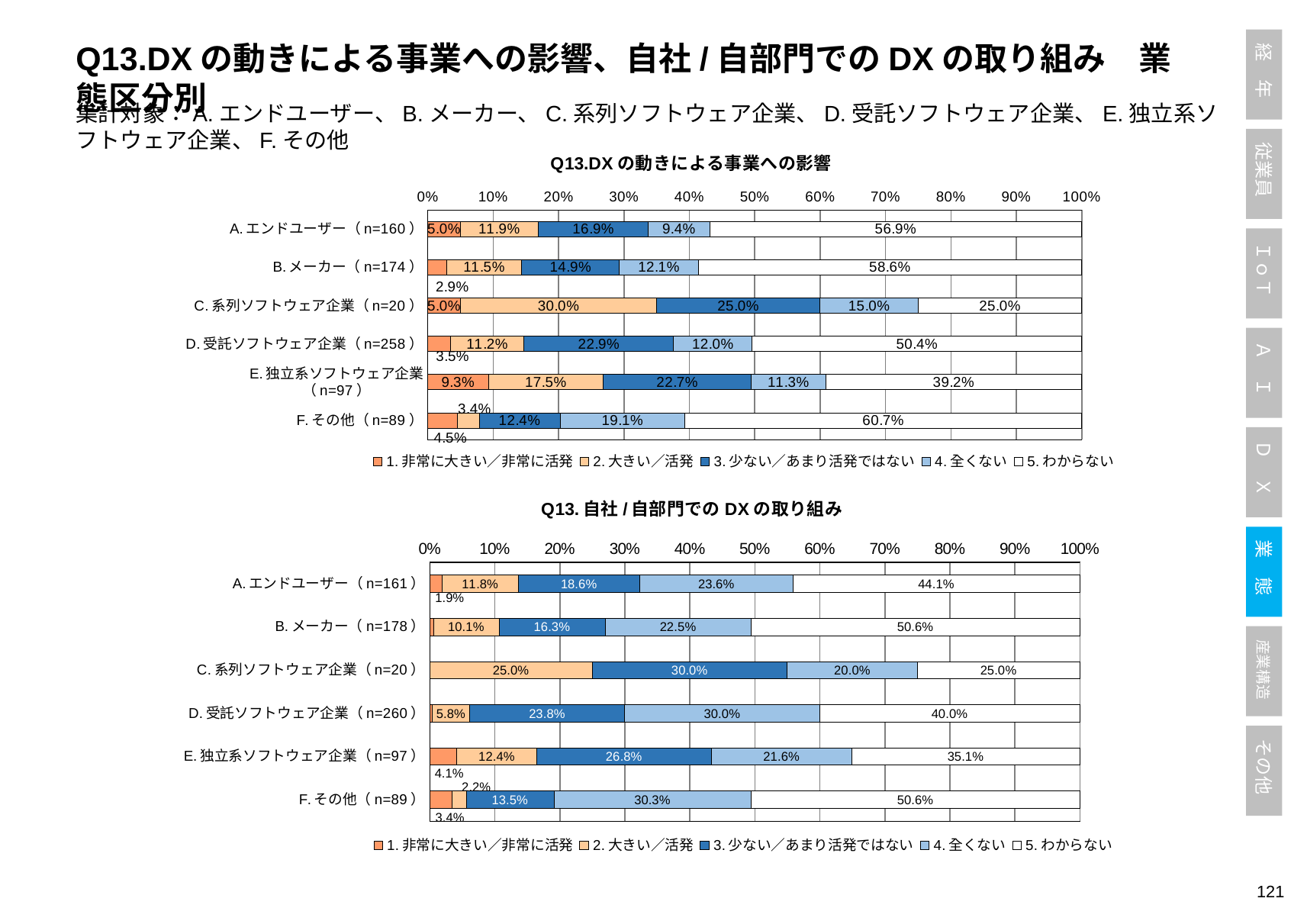

Q13.DXの動きによる事業への影響、自社/自部門でのDXの取り組み　業態区分別
集計対象：A.エンドユーザー、B.メーカー、C.系列ソフトウェア企業、D.受託ソフトウェア企業、E.独立系ソフトウェア企業、F.その他

### Chart: Q13.DXの動きによる事業への影響

| Category | 1.非常に大きい／非常に活発 | 2.大きい／活発 | 3.少ない／あまり活発ではない | 4.全くない | 5.わからない |
|---|---|---|---|---|---|
| A.エンドユーザー（n=160） | 0.05 | 0.11875 | 0.16875 | 0.09375 | 0.56875 |
| B.メーカー（n=174） | 0.028735632183908046 | 0.11494252873563218 | 0.14942528735632185 | 0.1206896551724138 | 0.5862068965517241 |
| C.系列ソフトウェア企業（n=20） | 0.05 | 0.3 | 0.25 | 0.15 | 0.25 |
| D.受託ソフトウェア企業（n=258） | 0.03488372093023256 | 0.1124031007751938 | 0.22868217054263565 | 0.12015503875968993 | 0.5038759689922481 |
| E.独立系ソフトウェア企業（n=97） | 0.09278350515463918 | 0.17525773195876287 | 0.2268041237113402 | 0.1134020618556701 | 0.3917525773195876 |
| F.その他（n=89） | 0.0449438202247191 | 0.033707865168539325 | 0.12359550561797752 | 0.19101123595505617 | 0.6067415730337079 |

### Chart: Q13.自社/自部門でのDXの取り組み

| Category | 1.非常に大きい／非常に活発 | 2.大きい／活発 | 3.少ない／あまり活発ではない | 4.全くない | 5.わからない |
|---|---|---|---|---|---|
| A.エンドユーザー（n=161） | 0.018633540372670808 | 0.11801242236024845 | 0.18633540372670807 | 0.2360248447204969 | 0.4409937888198758 |
| B.メーカー（n=178） | 0.0056179775280898875 | 0.10112359550561797 | 0.16292134831460675 | 0.2247191011235955 | 0.5056179775280899 |
| C.系列ソフトウェア企業（n=20） | 0.0 | 0.25 | 0.3 | 0.2 | 0.25 |
| D.受託ソフトウェア企業（n=260） | 0.0038461538461538464 | 0.057692307692307696 | 0.23846153846153847 | 0.3 | 0.4 |
| E.独立系ソフトウェア企業（n=97） | 0.041237113402061855 | 0.12371134020618557 | 0.26804123711340205 | 0.21649484536082475 | 0.35051546391752575 |
| F.その他（n=89） | 0.033707865168539325 | 0.02247191011235955 | 0.1348314606741573 | 0.30337078651685395 | 0.5056179775280899 |
121